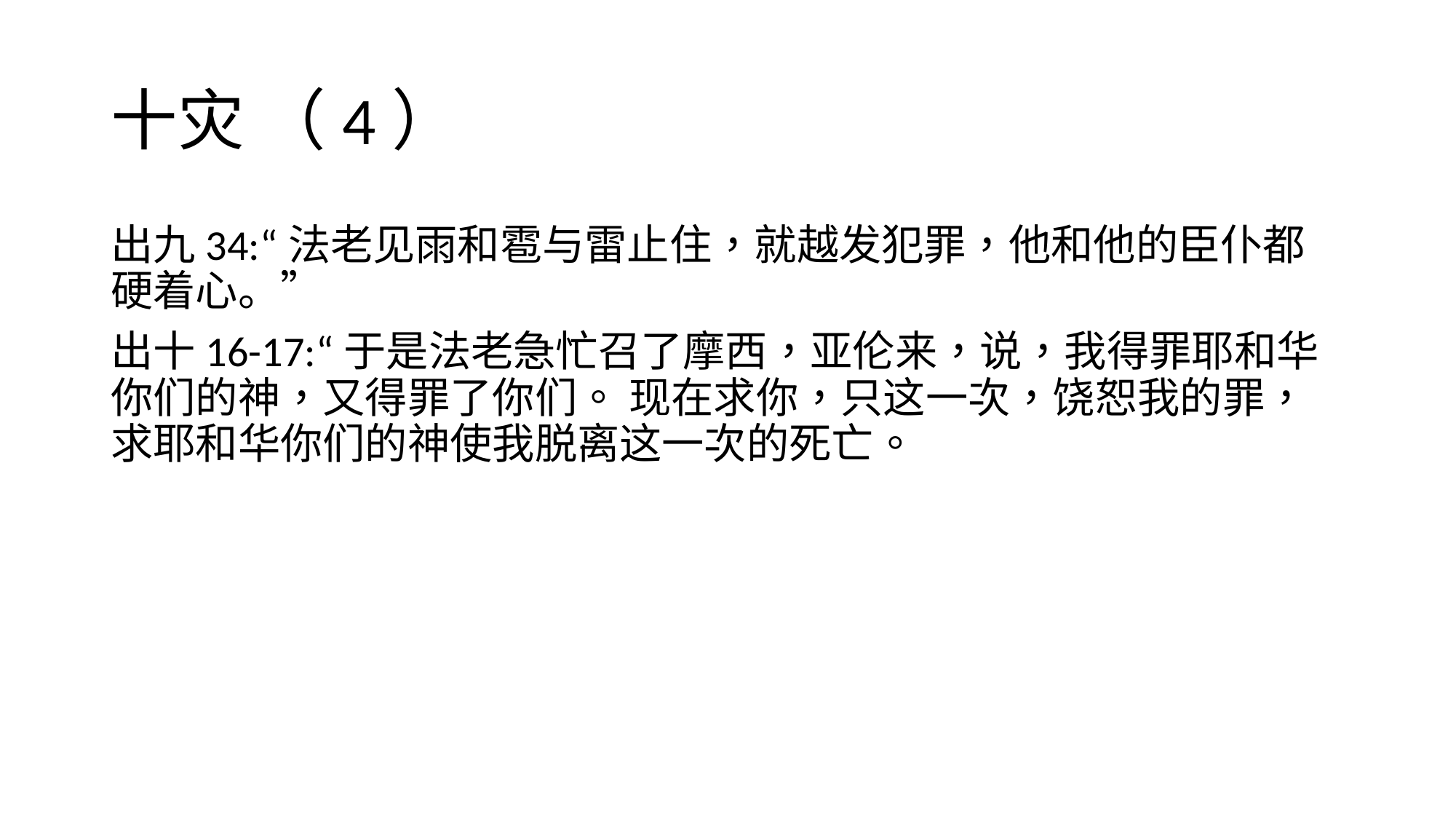

# 十灾 （4）
出九34:“法老见雨和雹与雷止住，就越发犯罪，他和他的臣仆都硬着心。”
出十16-17:“于是法老急忙召了摩西，亚伦来，说，我得罪耶和华你们的神，又得罪了你们。 现在求你，只这一次，饶恕我的罪，求耶和华你们的神使我脱离这一次的死亡。